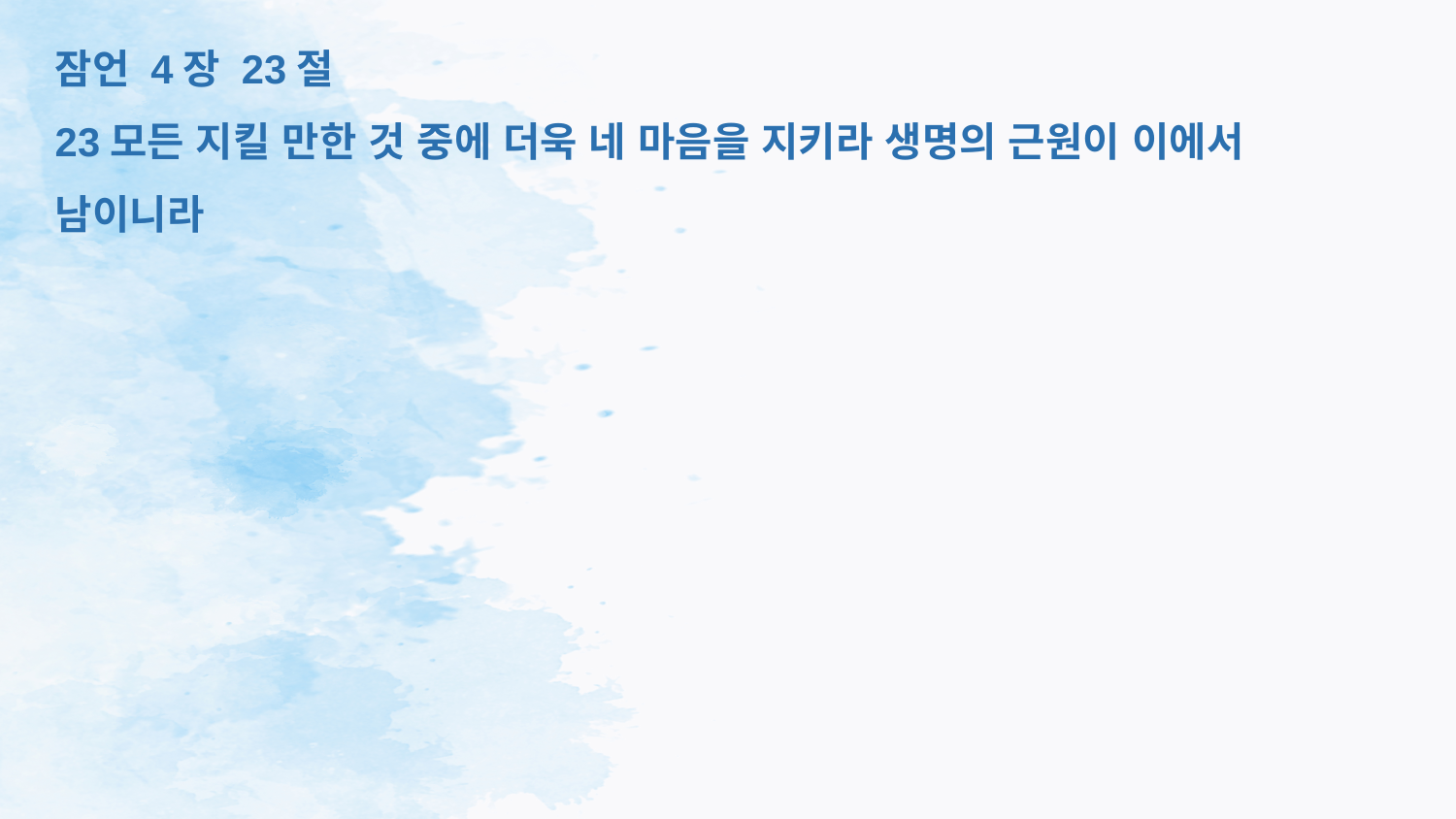

잠언 4장 23절
23모든 지킬 만한 것 중에 더욱 네 마음을 지키라 생명의 근원이 이에서 남이니라